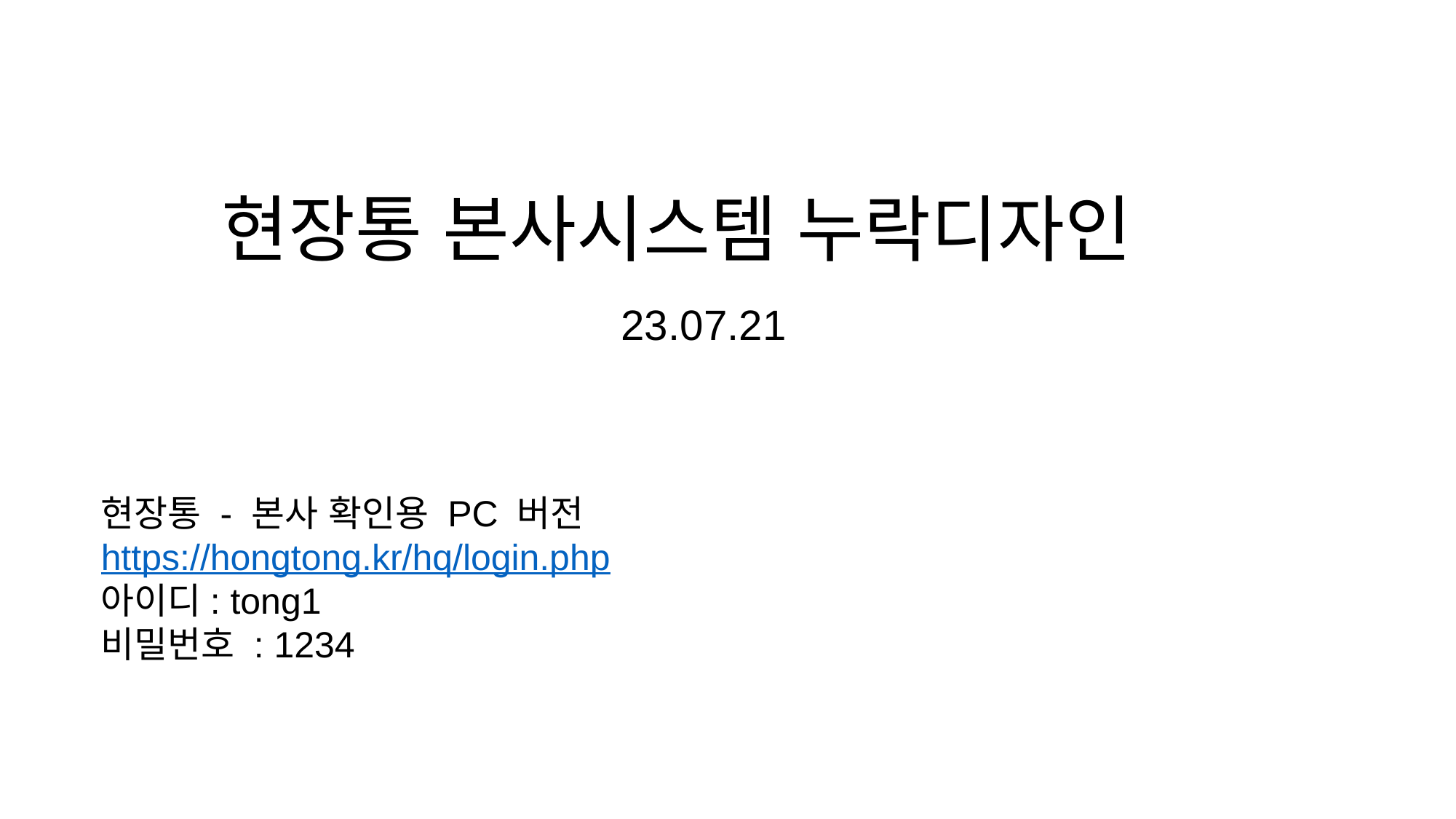

현장통 본사시스템 누락디자인
23.07.21
현장통 - 본사 확인용 PC 버전
https://hongtong.kr/hq/login.php
아이디: tong1
비밀번호 : 1234